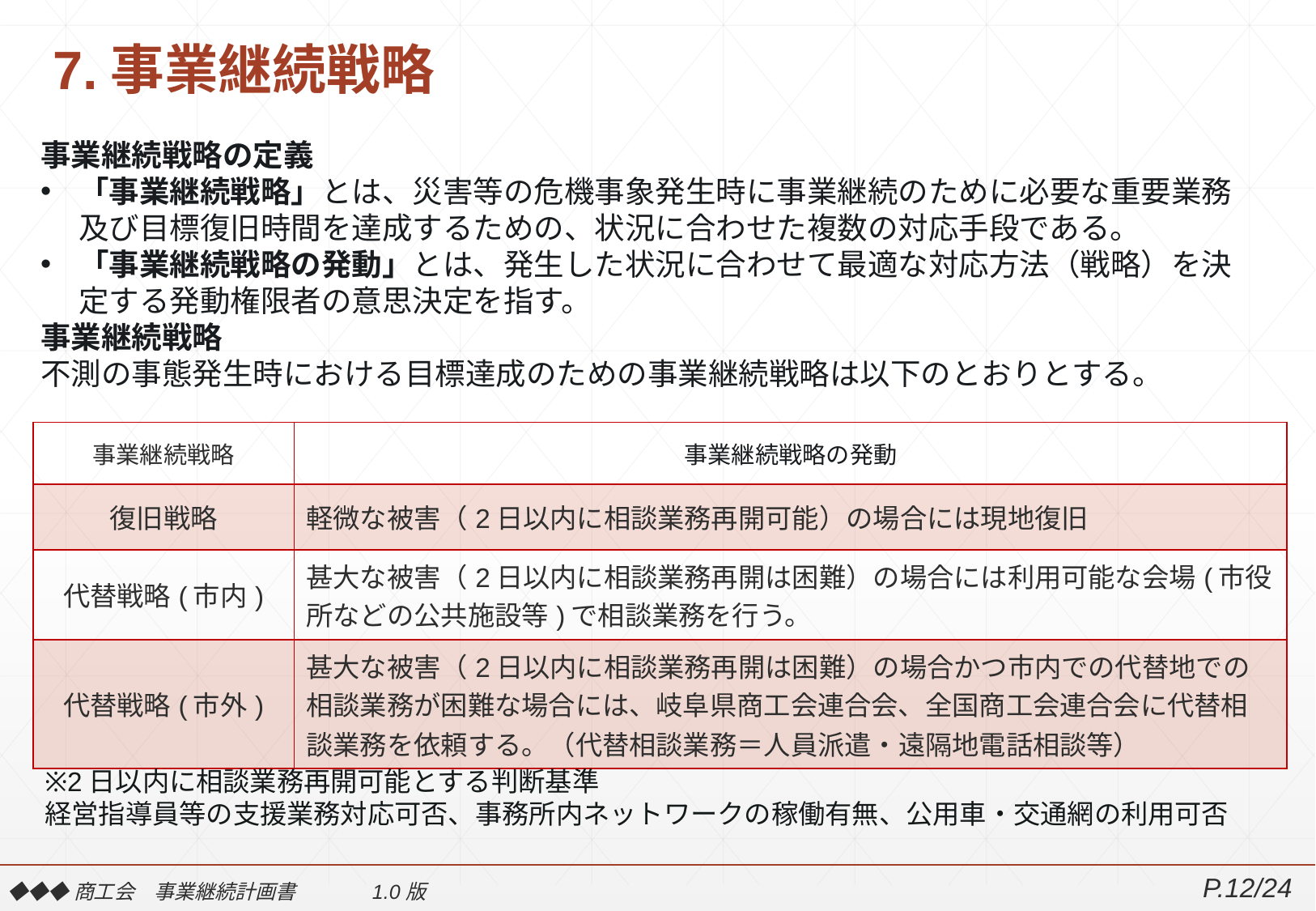

# 7.事業継続戦略
事業継続戦略の定義
「事業継続戦略」とは、災害等の危機事象発生時に事業継続のために必要な重要業務及び目標復旧時間を達成するための、状況に合わせた複数の対応手段である。
「事業継続戦略の発動」とは、発生した状況に合わせて最適な対応方法（戦略）を決定する発動権限者の意思決定を指す。
事業継続戦略
不測の事態発生時における目標達成のための事業継続戦略は以下のとおりとする。
| 事業継続戦略 | 事業継続戦略の発動 |
| --- | --- |
| 復旧戦略 | 軽微な被害（2日以内に相談業務再開可能）の場合には現地復旧 |
| 代替戦略(市内) | 甚大な被害（2日以内に相談業務再開は困難）の場合には利用可能な会場(市役所などの公共施設等)で相談業務を行う。 |
| 代替戦略(市外) | 甚大な被害（2日以内に相談業務再開は困難）の場合かつ市内での代替地での相談業務が困難な場合には、岐阜県商工会連合会、全国商工会連合会に代替相談業務を依頼する。（代替相談業務＝人員派遣・遠隔地電話相談等） |
※2日以内に相談業務再開可能とする判断基準
経営指導員等の支援業務対応可否、事務所内ネットワークの稼働有無、公用車・交通網の利用可否